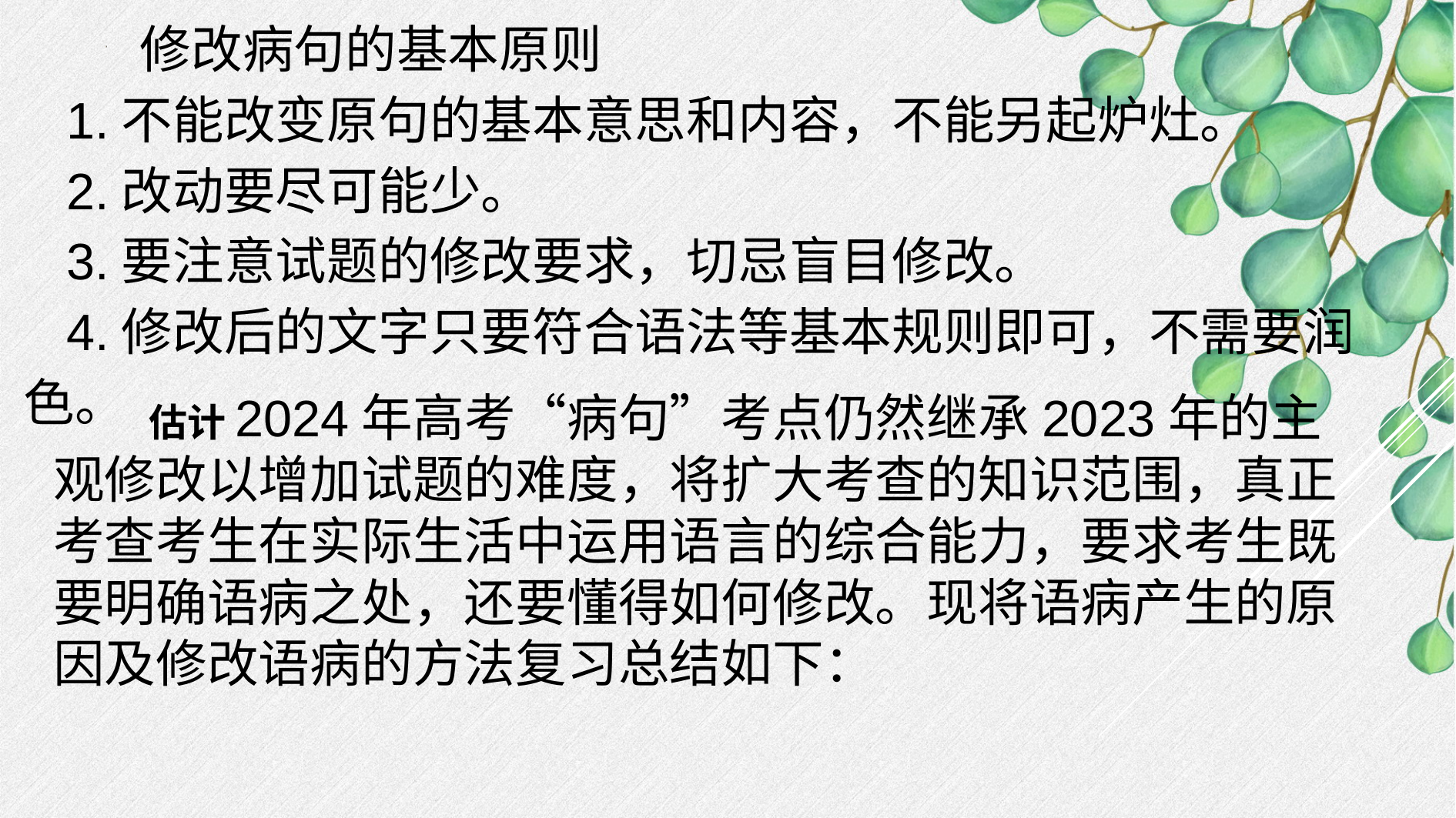

修改病句的基本原则
   1.不能改变原句的基本意思和内容，不能另起炉灶。
   2.改动要尽可能少。
   3.要注意试题的修改要求，切忌盲目修改。
   4.修改后的文字只要符合语法等基本规则即可，不需要润色。
          估计2024年高考“病句”考点仍然继承2023年的主观修改以增加试题的难度，将扩大考查的知识范围，真正考查考生在实际生活中运用语言的综合能力，要求考生既要明确语病之处，还要懂得如何修改。现将语病产生的原因及修改语病的方法复习总结如下：